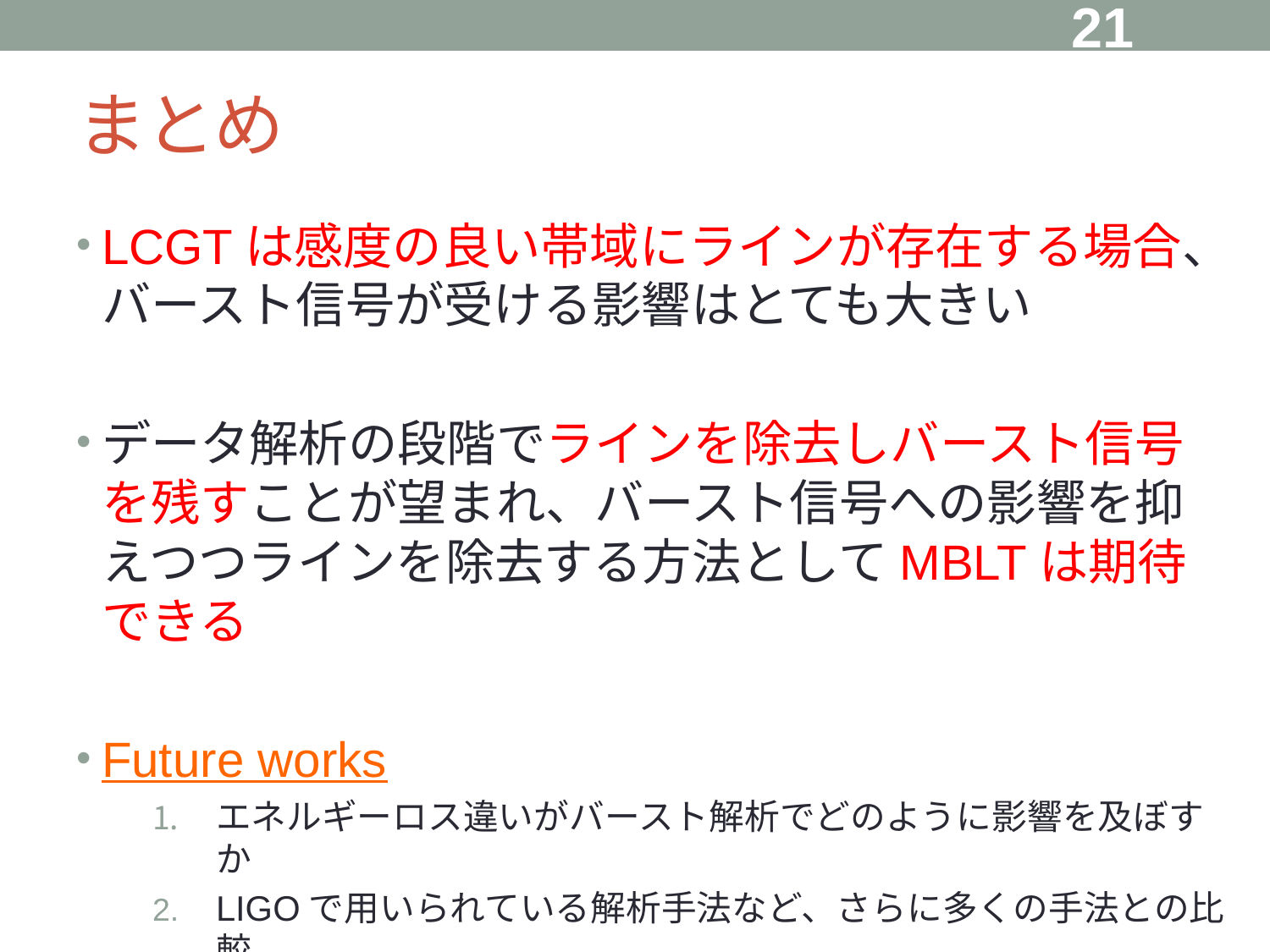

21
# まとめ
LCGTは感度の良い帯域にラインが存在する場合、バースト信号が受ける影響はとても大きい

データ解析の段階でラインを除去しバースト信号を残すことが望まれ、バースト信号への影響を抑えつつラインを除去する方法としてMBLTは期待できる

Future works
エネルギーロス違いがバースト解析でどのように影響を及ぼすか
LIGOで用いられている解析手法など、さらに多くの手法との比較